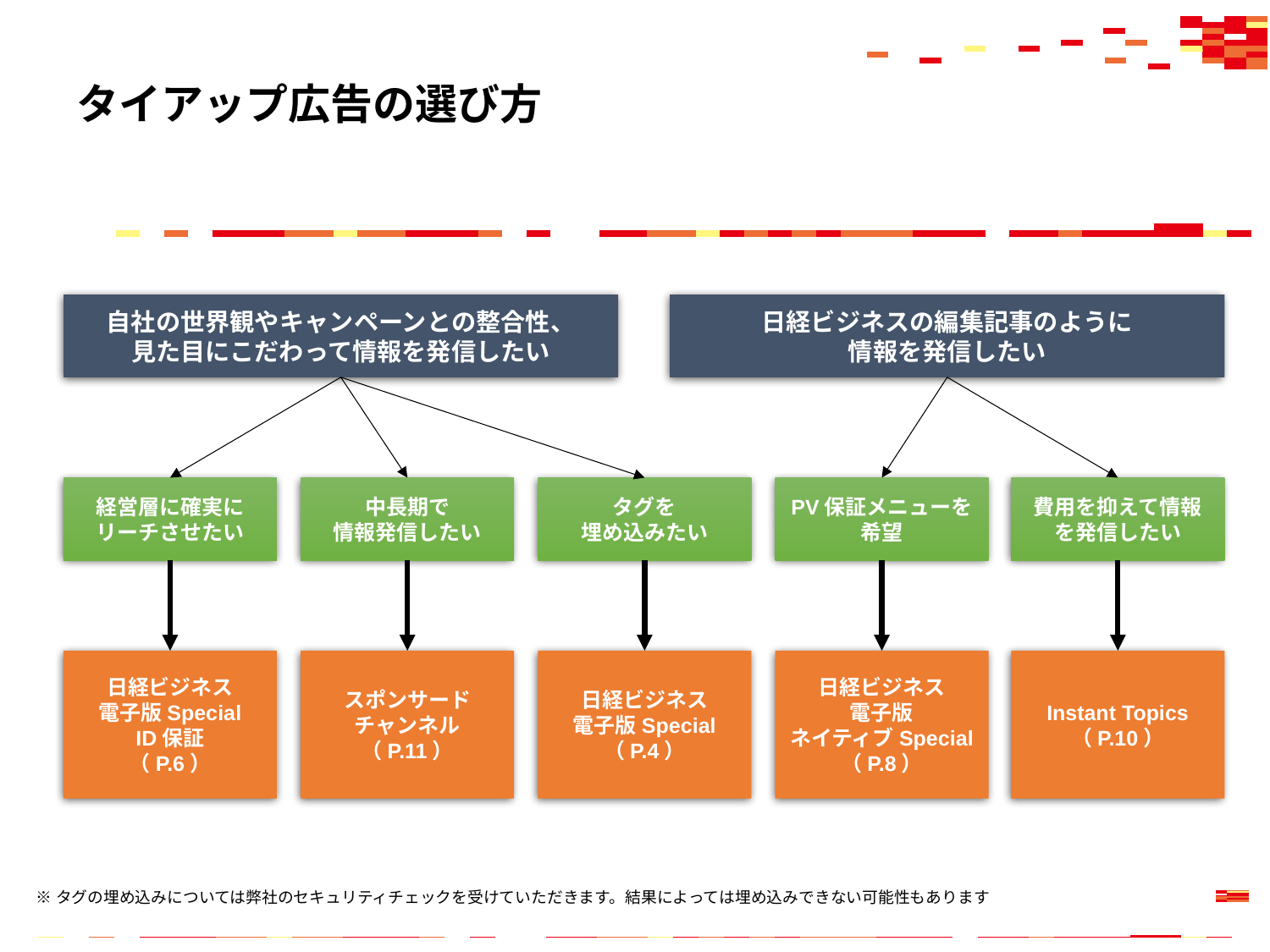

# タイアップ広告の選び方
自社の世界観やキャンペーンとの整合性、
見た目にこだわって情報を発信したい
日経ビジネスの編集記事のように
情報を発信したい
経営層に確実に
リーチさせたい
中長期で
情報発信したい
タグを
埋め込みたい
PV保証メニューを希望
費用を抑えて情報を発信したい
日経ビジネス
電子版Special
ID保証
（P.6）
スポンサード
チャンネル
（P.11）
日経ビジネス
電子版Special
（P.4）
日経ビジネス
電子版
ネイティブSpecial
（P.8）
Instant Topics
（P.10）
※タグの埋め込みについては弊社のセキュリティチェックを受けていただきます。結果によっては埋め込みできない可能性もあります
2